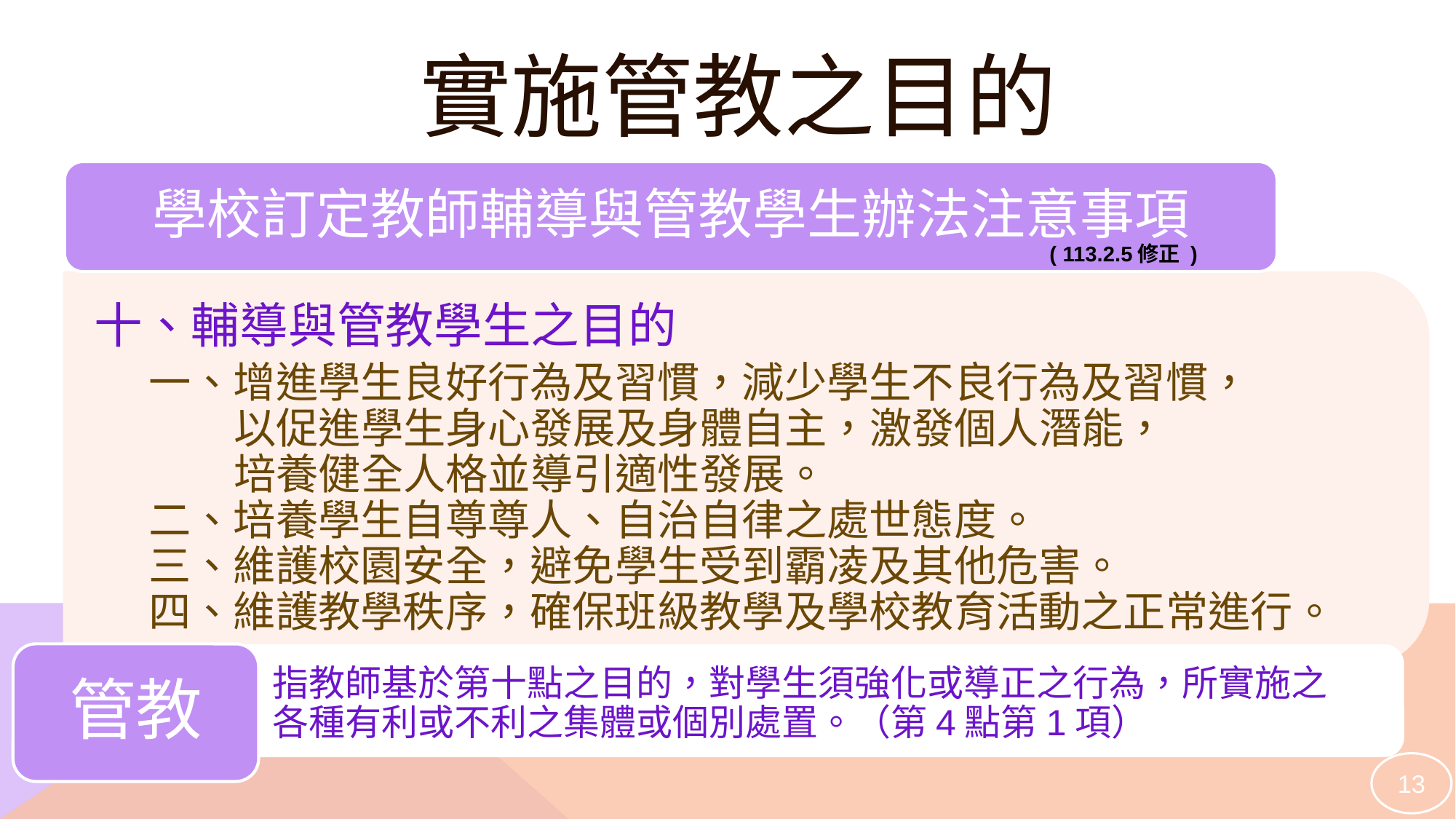

# 實施管教之目的

學校訂定教師輔導與管教學生辦法注意事項
( 113.2.5修正 )

十、輔導與管教學生之目的
一、增進學生良好行為及習慣，減少學生不良行為及習慣，
         以促進學生身心發展及身體自主，激發個人潛能，
         培養健全人格並導引適性發展。
二、培養學生自尊尊人、自治自律之處世態度。
三、維護校園安全，避免學生受到霸凌及其他危害。
四、維護教學秩序，確保班級教學及學校教育活動之正常進行。

管教

指教師基於第十點之目的，對學生須強化或導正之行為，所實施之各種有利或不利之集體或個別處置。（第4點第1項）
13